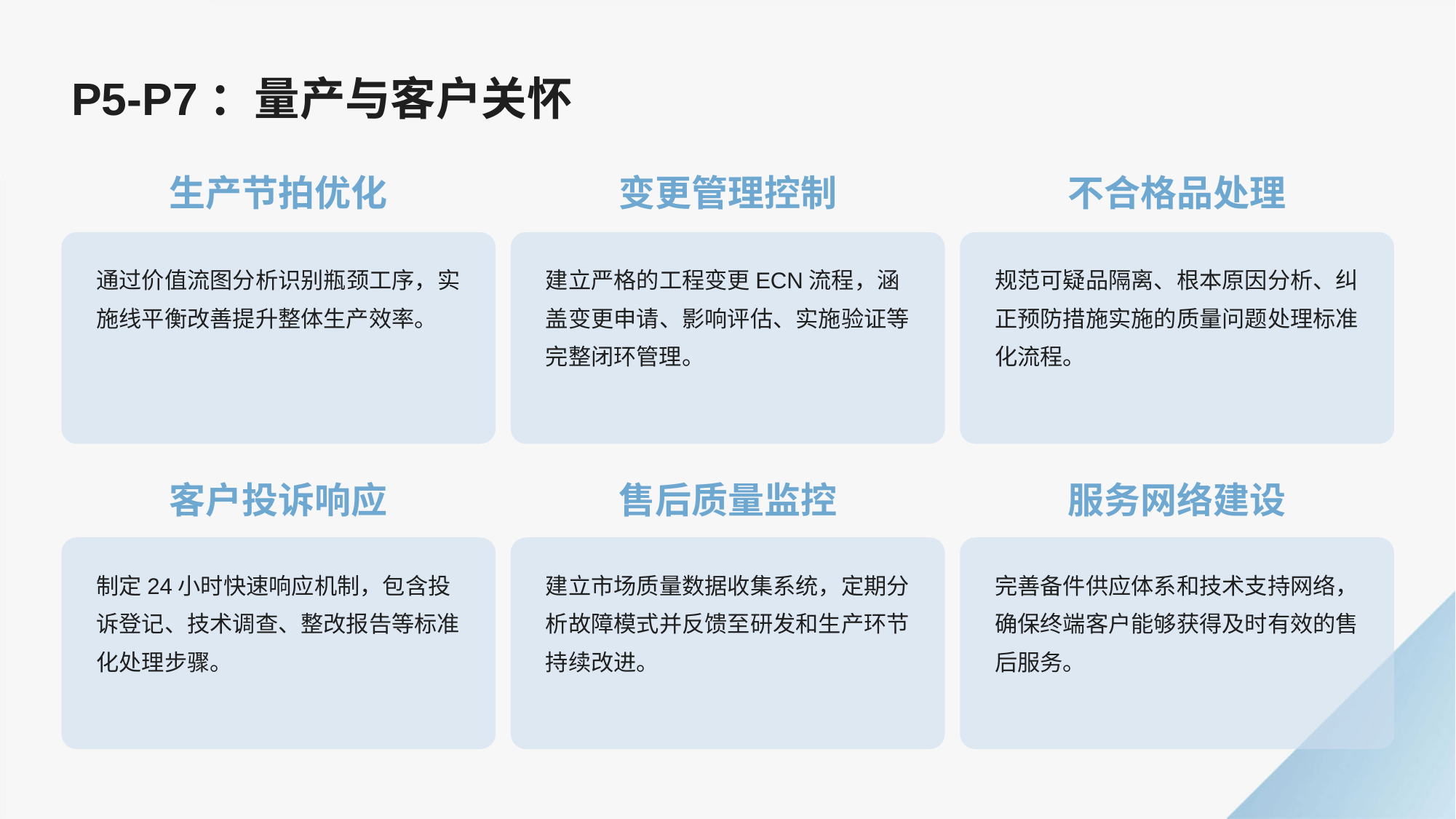

P5-P7：量产与客户关怀
生产节拍优化
变更管理控制
不合格品处理

通过价值流图分析识别瓶颈工序，实施线平衡改善提升整体生产效率。
建立严格的工程变更ECN流程，涵盖变更申请、影响评估、实施验证等完整闭环管理。
规范可疑品隔离、根本原因分析、纠正预防措施实施的质量问题处理标准化流程。
客户投诉响应
售后质量监控
服务网络建设

制定24小时快速响应机制，包含投诉登记、技术调查、整改报告等标准化处理步骤。
建立市场质量数据收集系统，定期分析故障模式并反馈至研发和生产环节持续改进。
完善备件供应体系和技术支持网络，确保终端客户能够获得及时有效的售后服务。